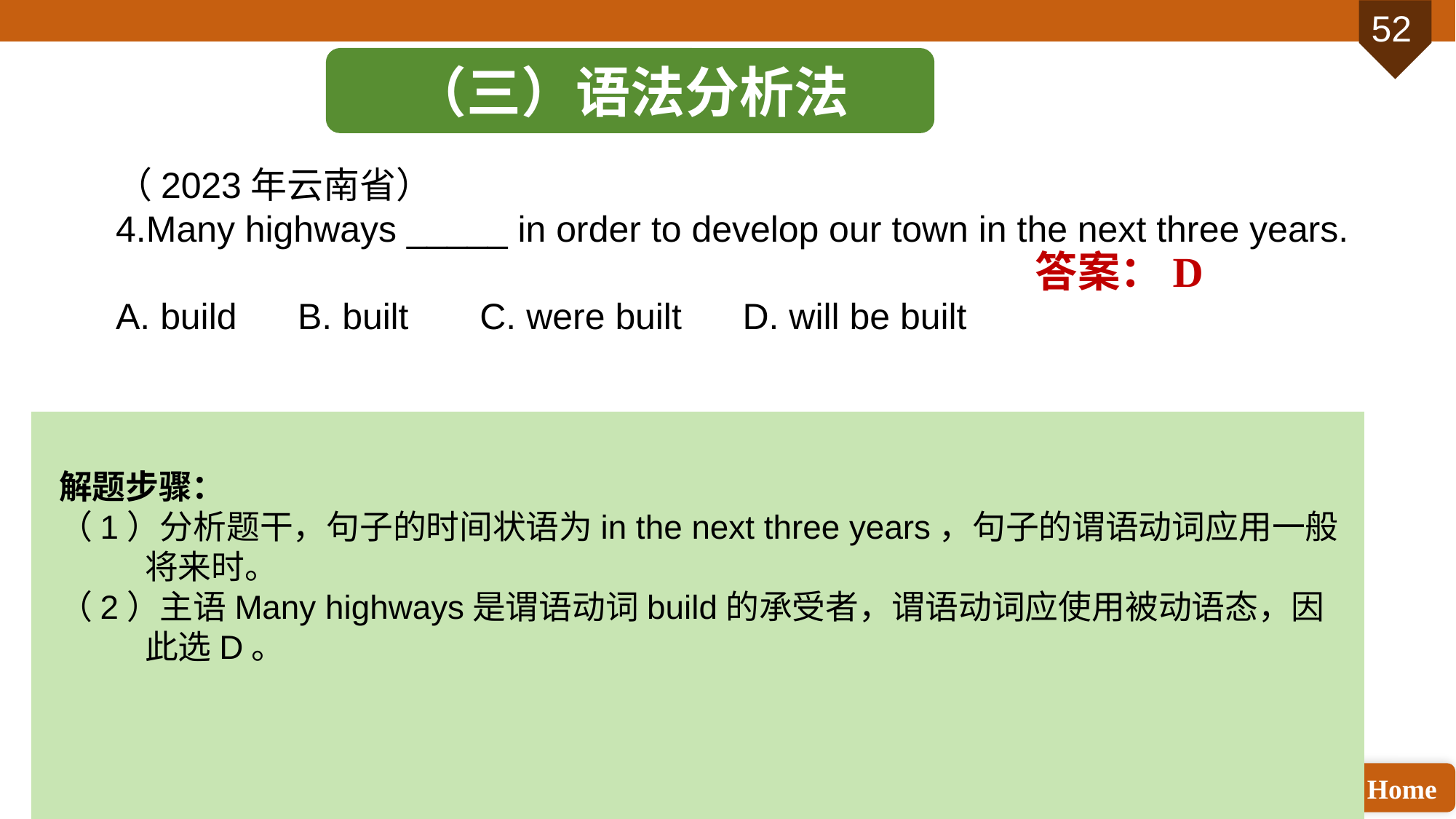

（三）语法分析法
（2023年云南省）
4.Many highways _____ in order to develop our town in the next three years.

A. build      B. built       C. were built      D. will be built
答案：D

解题步骤：
（1）分析题干，句子的时间状语为in the next three years，句子的谓语动词应用一般将来时。
（2）主语Many highways是谓语动词build的承受者，谓语动词应使用被动语态，因此选D。